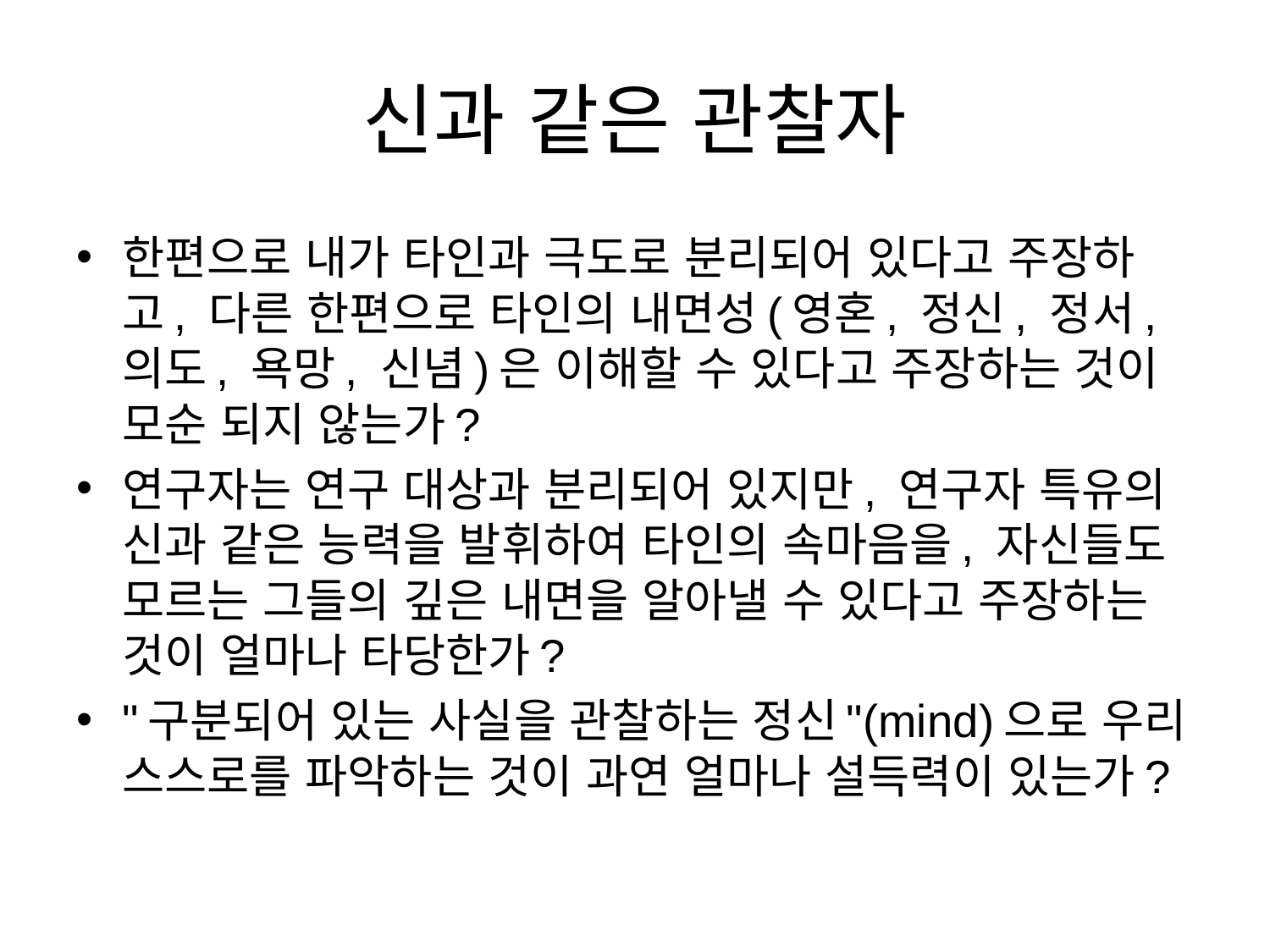

# 신과 같은 관찰자
한편으로 내가 타인과 극도로 분리되어 있다고 주장하고, 다른 한편으로 타인의 내면성(영혼, 정신, 정서, 의도, 욕망, 신념)은 이해할 수 있다고 주장하는 것이 모순 되지 않는가?
연구자는 연구 대상과 분리되어 있지만, 연구자 특유의 신과 같은 능력을 발휘하여 타인의 속마음을, 자신들도 모르는 그들의 깊은 내면을 알아낼 수 있다고 주장하는 것이 얼마나 타당한가?
"구분되어 있는 사실을 관찰하는 정신"(mind)으로 우리 스스로를 파악하는 것이 과연 얼마나 설득력이 있는가?